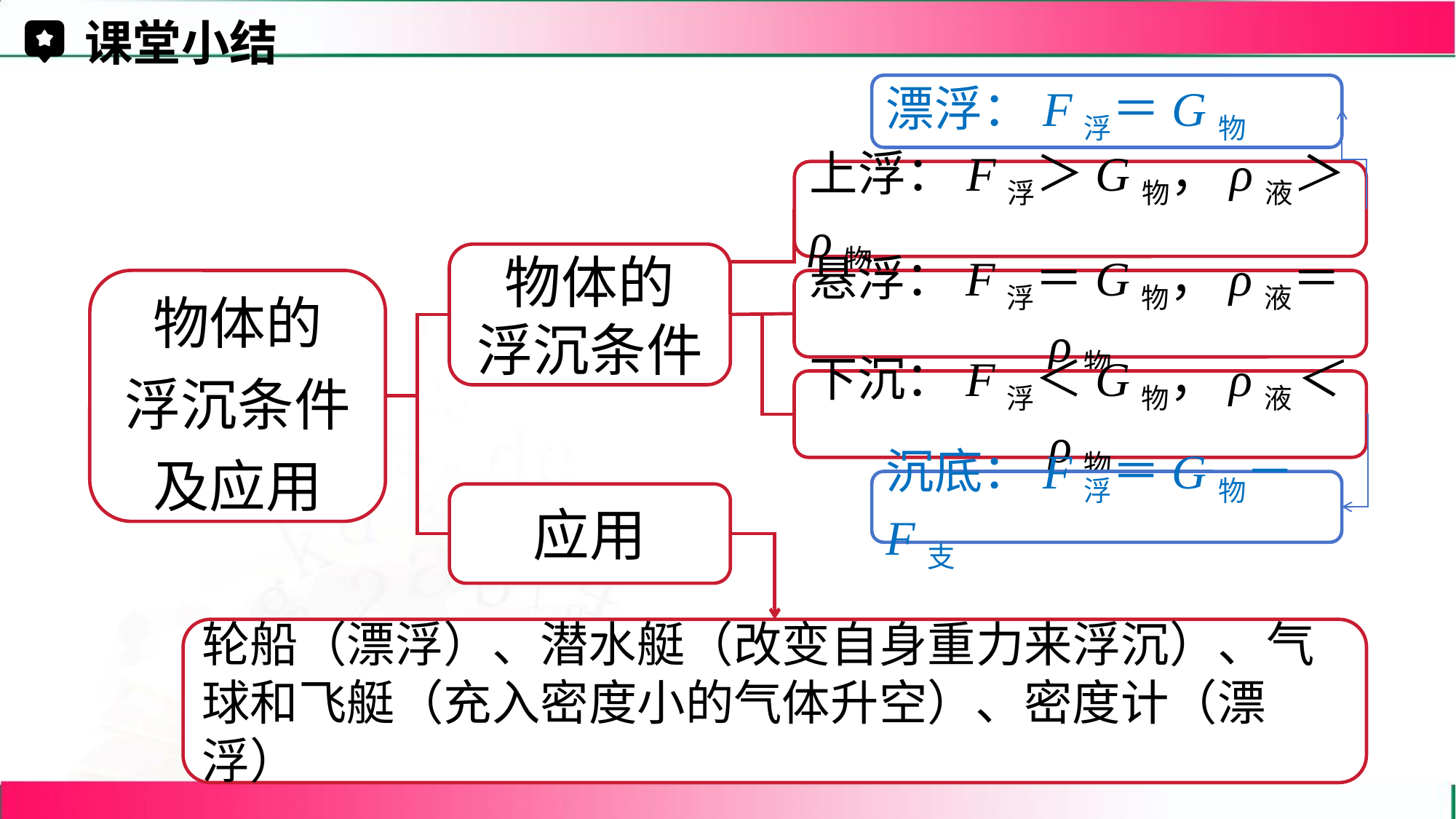

课堂小结

漂浮：F浮＝G物
上浮：F浮＞G物，ρ液＞ρ物
物体的
浮沉条件
悬浮：F浮＝G物，ρ液＝ρ物
物体的
浮沉条件及应用
下沉：F浮＜G物，ρ液＜ρ物
沉底：F浮＝G物－F支
应用
轮船（漂浮）、潜水艇（改变自身重力来浮沉）、气球和飞艇（充入密度小的气体升空）、密度计（漂浮）